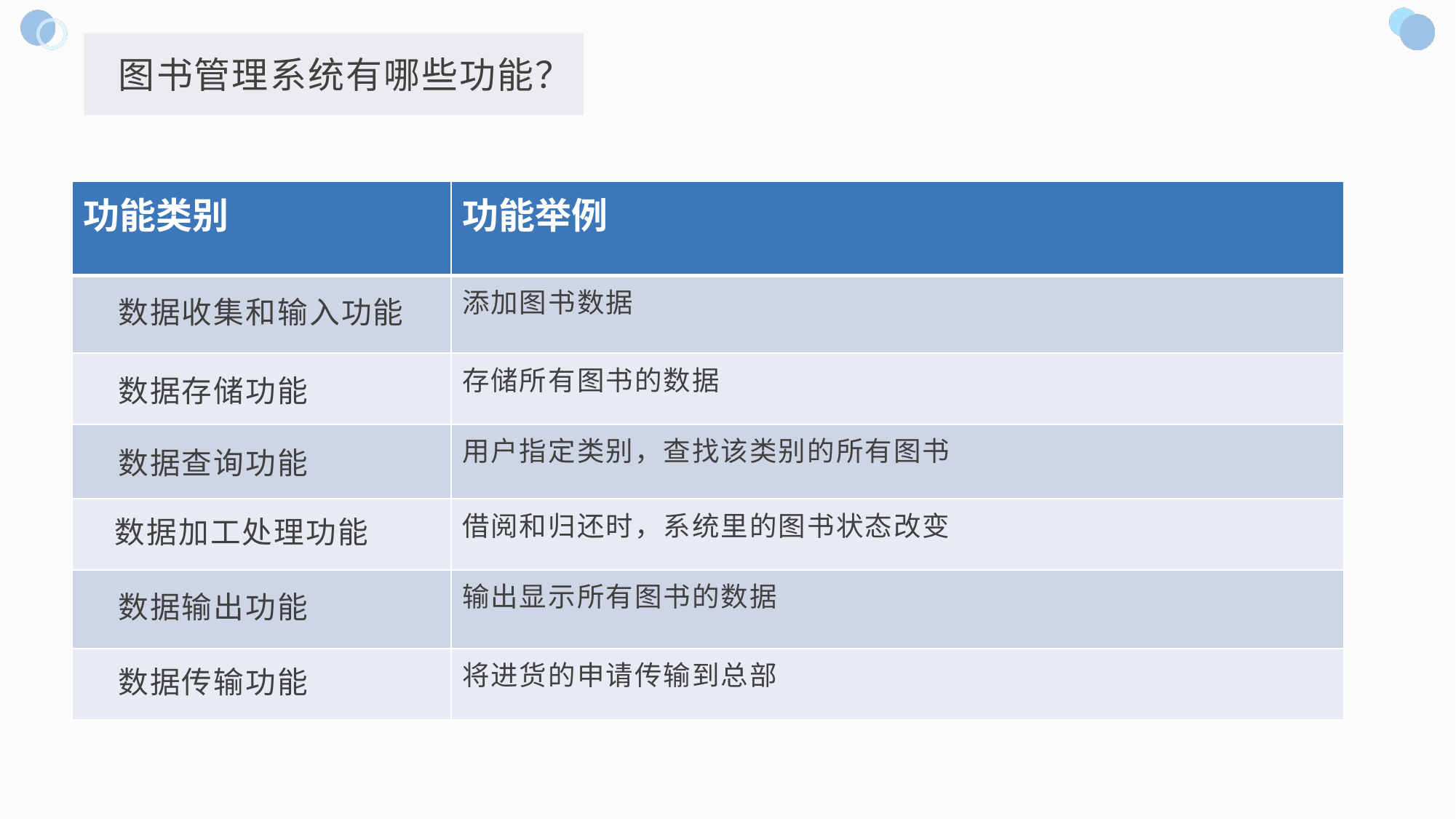

图书管理系统有哪些功能？
| 功能类别 | 功能举例 |
| --- | --- |
|  | 添加图书数据 |
|  | 存储所有图书的数据 |
|  | 用户指定类别，查找该类别的所有图书 |
|  | 借阅和归还时，系统里的图书状态改变 |
|  | 输出显示所有图书的数据 |
|  | 将进货的申请传输到总部 |
数据收集和输入功能
数据存储功能
数据查询功能
数据加工处理功能
数据输出功能
数据传输功能